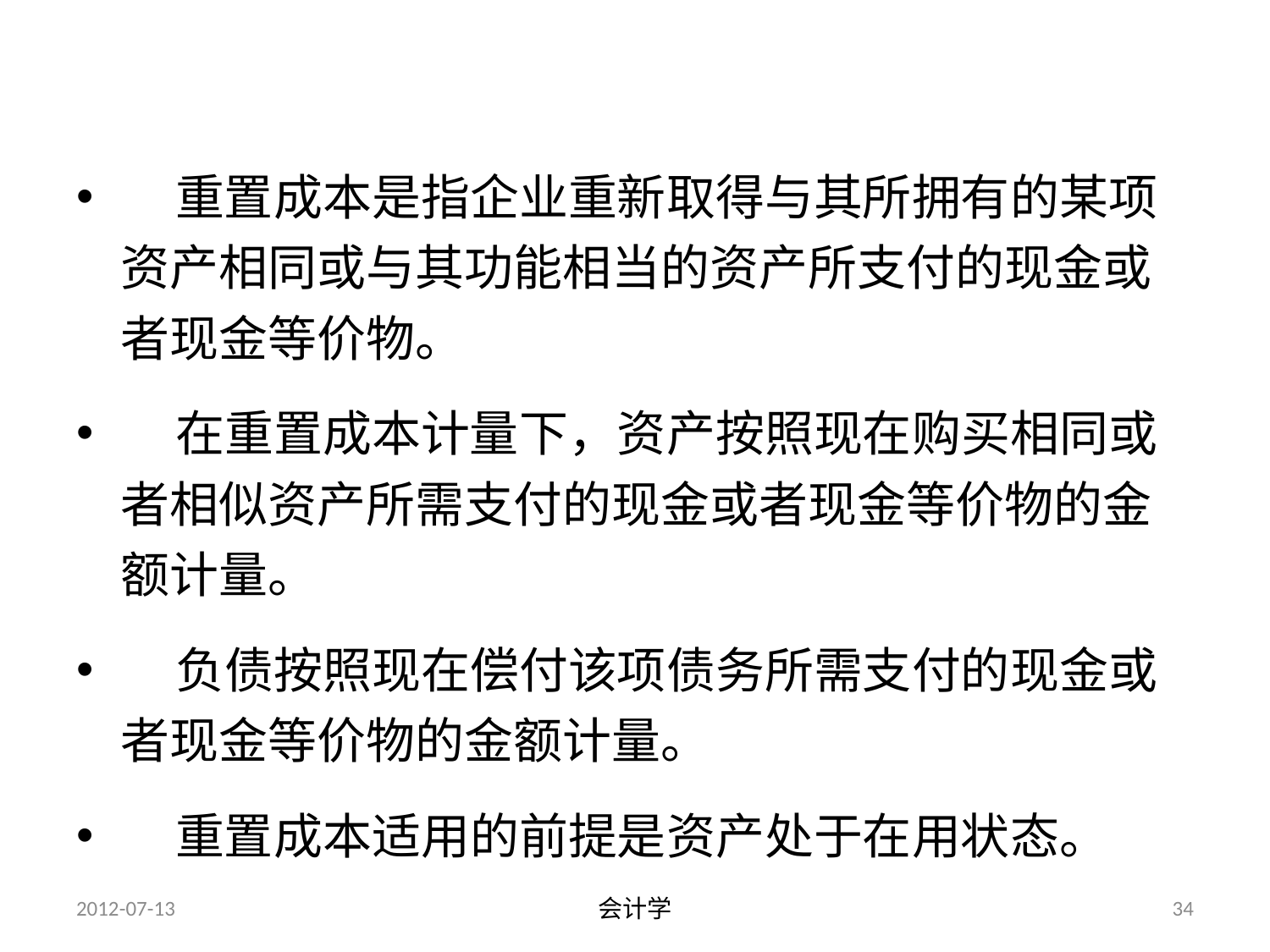

# （二）重置成本
    重置成本是指企业重新取得与其所拥有的某项资产相同或与其功能相当的资产所支付的现金或者现金等价物。
    在重置成本计量下，资产按照现在购买相同或者相似资产所需支付的现金或者现金等价物的金额计量。
    负债按照现在偿付该项债务所需支付的现金或者现金等价物的金额计量。
    重置成本适用的前提是资产处于在用状态。
2012-07-13
会计学
34